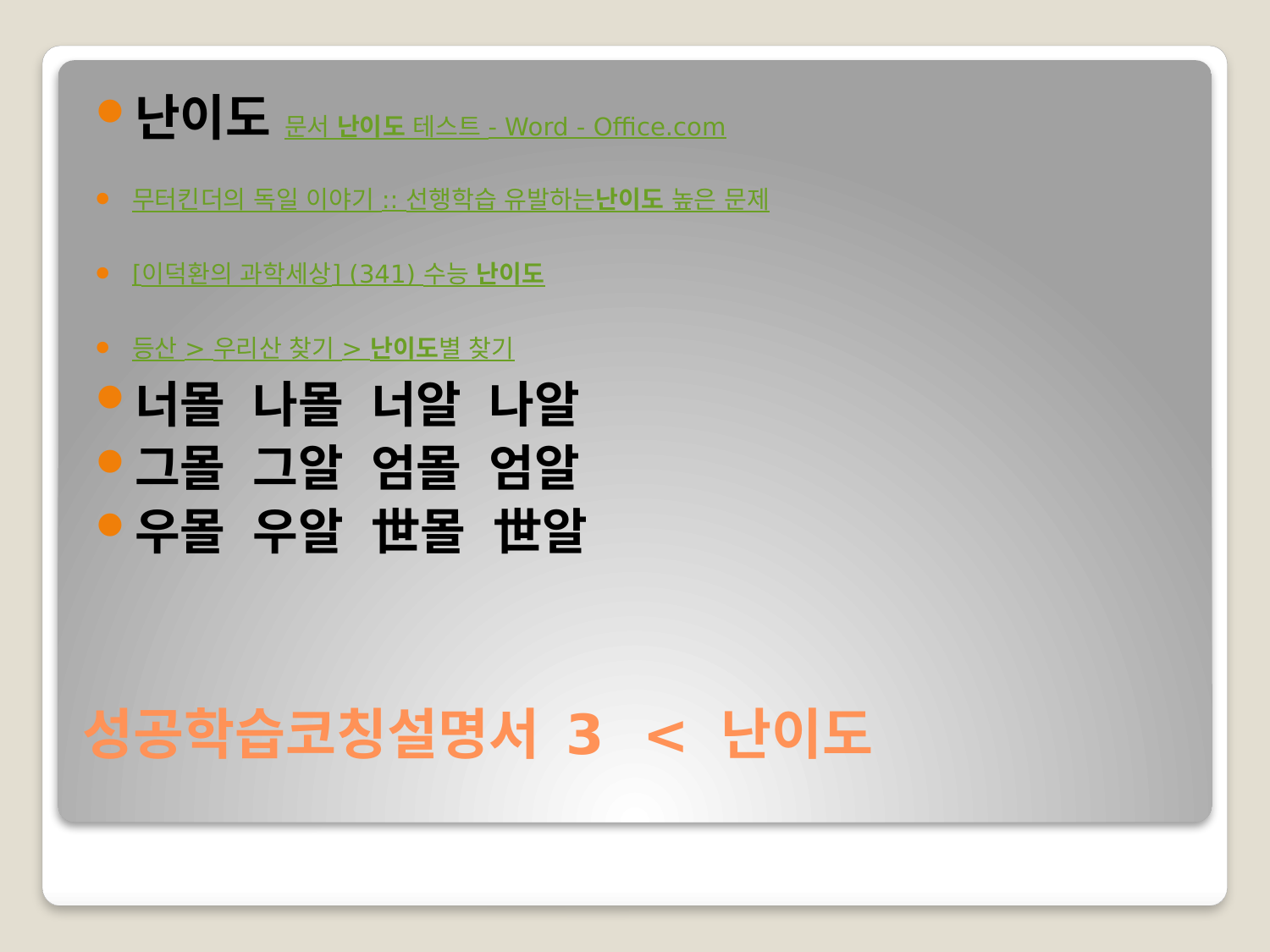

난이도 문서 난이도 테스트 - Word - Office.com

무터킨더의 독일 이야기 :: 선행학습 유발하는난이도 높은 문제

[이덕환의 과학세상] (341) 수능 난이도

등산 > 우리산 찾기 > 난이도별 찾기
너몰  나몰  너알  나알
그몰  그알  엄몰  엄알
우몰  우알  世몰  世알

# 성공학습코칭설명서 3  < 난이도